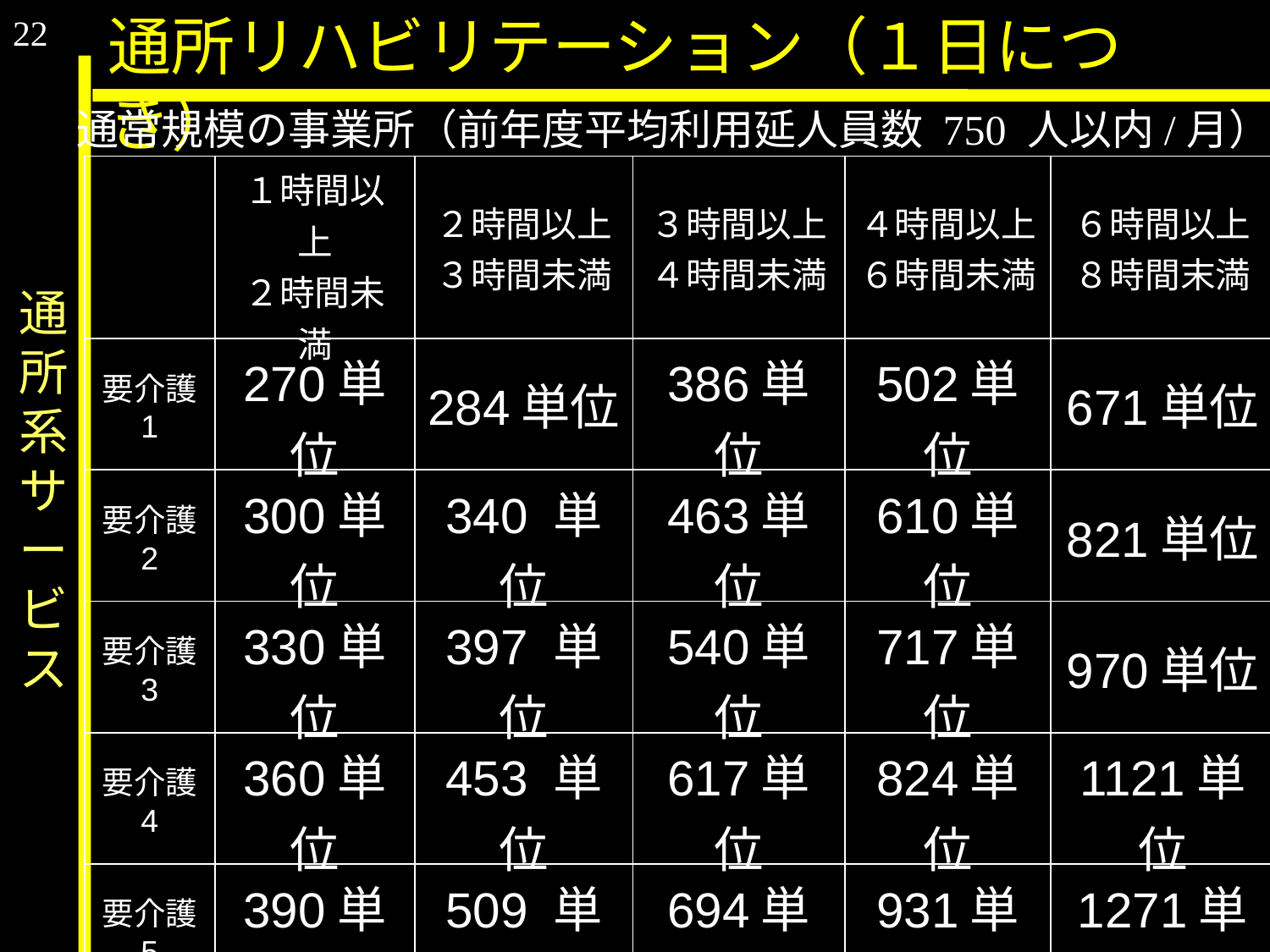

22
通所リハビリテーション（１日につき）

通常規模の事業所（前年度平均利用延人員数 750 人以内/月）
通所系サービス
|  | １時間以上 ２時間未満 | ２時間以上 ３時間未満 | ３時間以上 ４時間未満 | ４時間以上 ６時間未満 | ６時間以上 ８時間末満 |
| --- | --- | --- | --- | --- | --- |
| 要介護 1 | 270単位 | 284単位 | 386単位 | 502単位 | 671単位 |
| 要介護 2 | 300単位 | 340 単位 | 463単位 | 610単位 | 821単位 |
| 要介護 3 | 330単位 | 397 単位 | 540単位 | 717単位 | 970単位 |
| 要介護 4 | 360単位 | 453 単位 | 617単位 | 824単位 | 1121単位 |
| 要介護 5 | 390単位 | 509 単位 | 694単位 | 931単位 | 1271単位 |